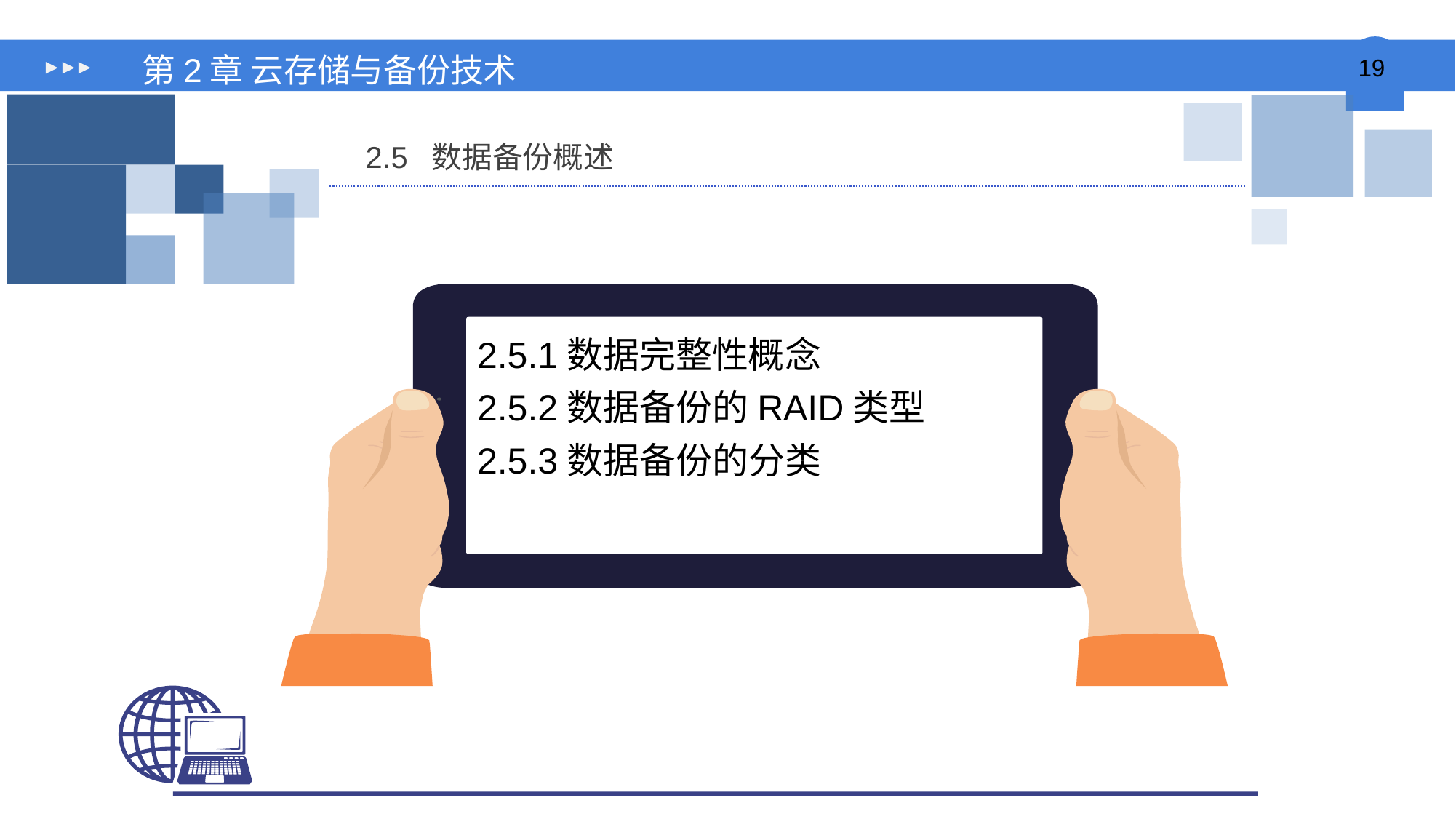

# 第2章 云存储与备份技术
2.5  数据备份概述

2.5.1数据完整性概念
2.5.2数据备份的RAID类型
2.5.3数据备份的分类